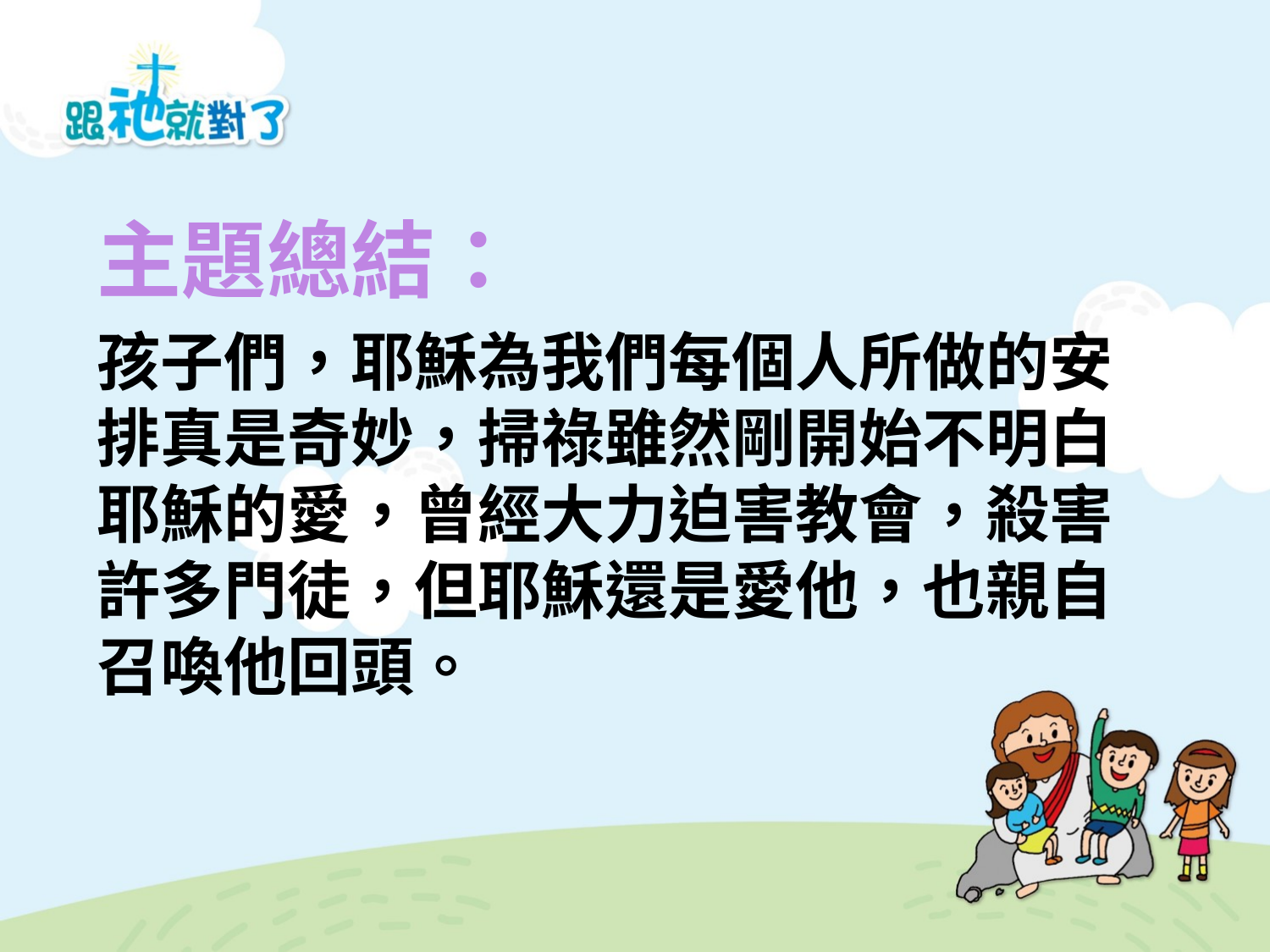

主題總結：
孩子們，耶穌為我們每個人所做的安排真是奇妙，掃祿雖然剛開始不明白耶穌的愛，曾經大力迫害教會，殺害許多門徒，但耶穌還是愛他，也親自召喚他回頭。